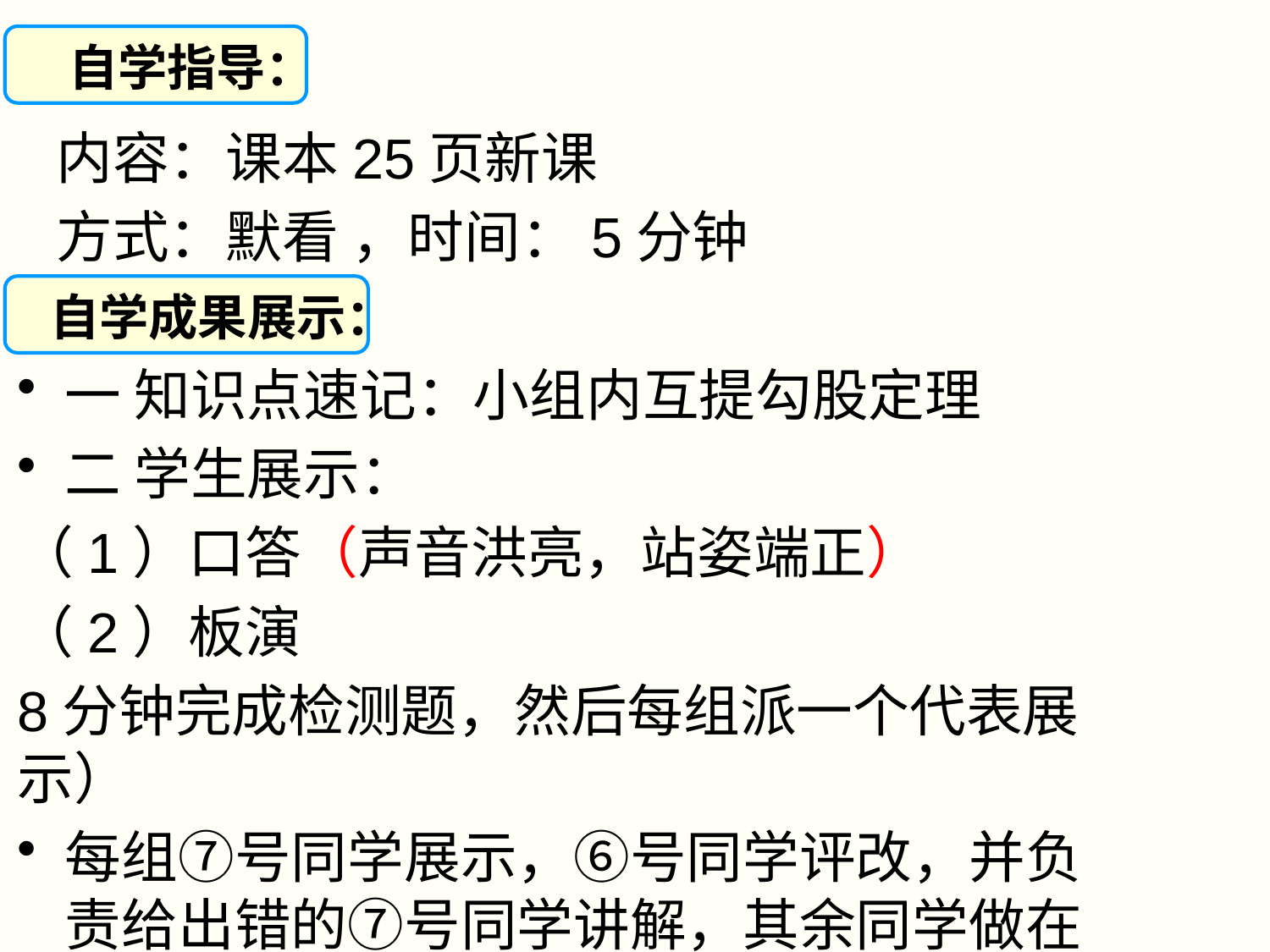

自学指导：
  内容：课本25页新课
  方式：默看 ，时间：5分钟

一 知识点速记：小组内互提勾股定理
二 学生展示：
（1）口答（声音洪亮，站姿端正）
（2）板演
8分钟完成检测题，然后每组派一个代表展示）
每组⑦号同学展示，⑥号同学评改，并负责给出错的⑦号同学讲解，其余同学做在练习本上，老师随机抽查评改。
 自学成果展示：